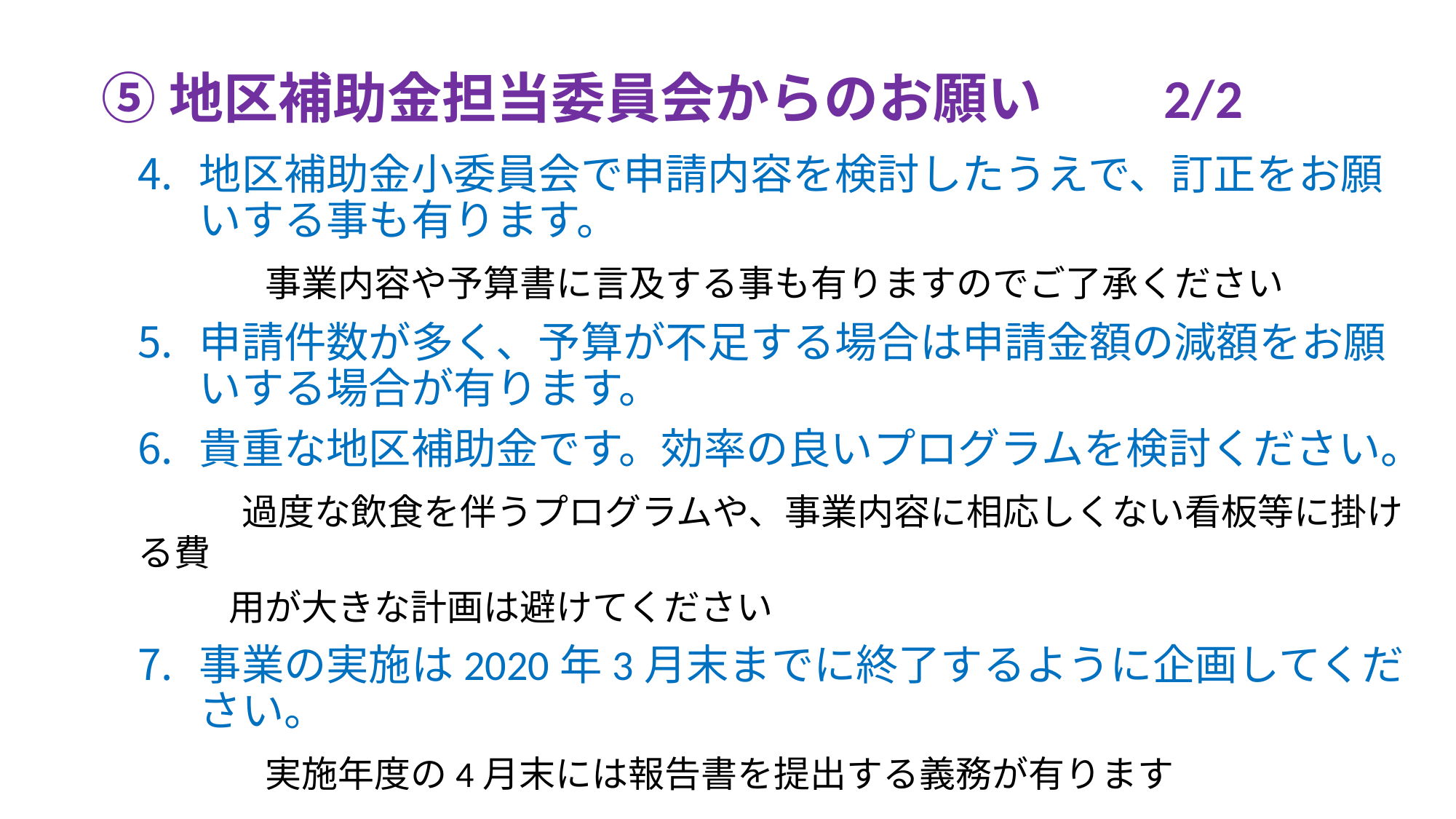

# ⑤地区補助金担当委員会からのお願い　　2/2
地区補助金小委員会で申請内容を検討したうえで、訂正をお願いする事も有ります。
　　　事業内容や予算書に言及する事も有りますのでご了承ください
申請件数が多く、予算が不足する場合は申請金額の減額をお願いする場合が有ります。
貴重な地区補助金です。効率の良いプログラムを検討ください。
　　  過度な飲食を伴うプログラムや、事業内容に相応しくない看板等に掛ける費
          用が大きな計画は避けてください
事業の実施は2020年3月末までに終了するように企画してください。
　　　実施年度の4月末には報告書を提出する義務が有ります